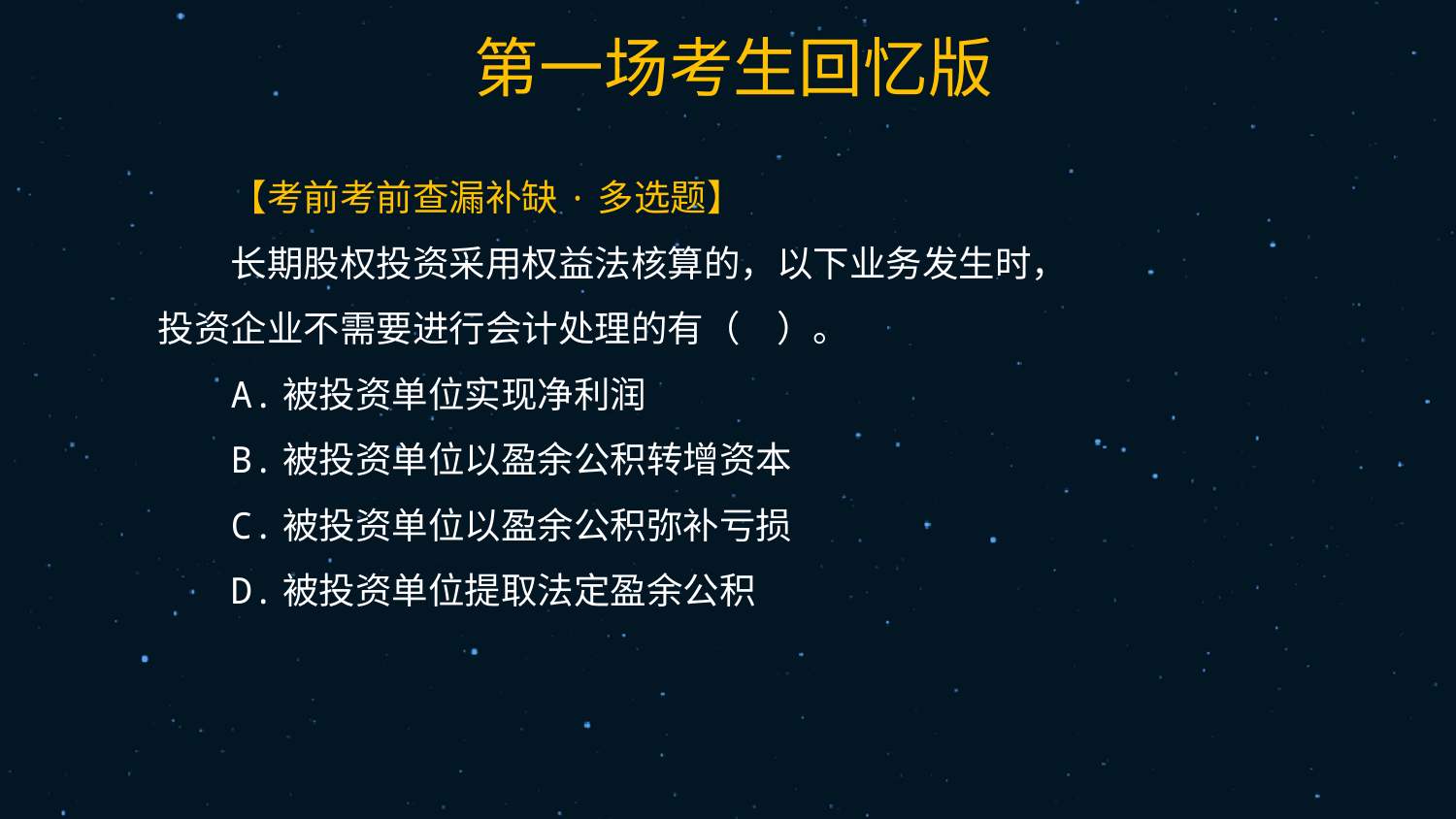

38
【考前考前查漏补缺·多选题】
长期股权投资采用权益法核算的，以下业务发生时，投资企业不需要进行会计处理的有（　）。
A.被投资单位实现净利润
B.被投资单位以盈余公积转增资本
C.被投资单位以盈余公积弥补亏损
D.被投资单位提取法定盈余公积